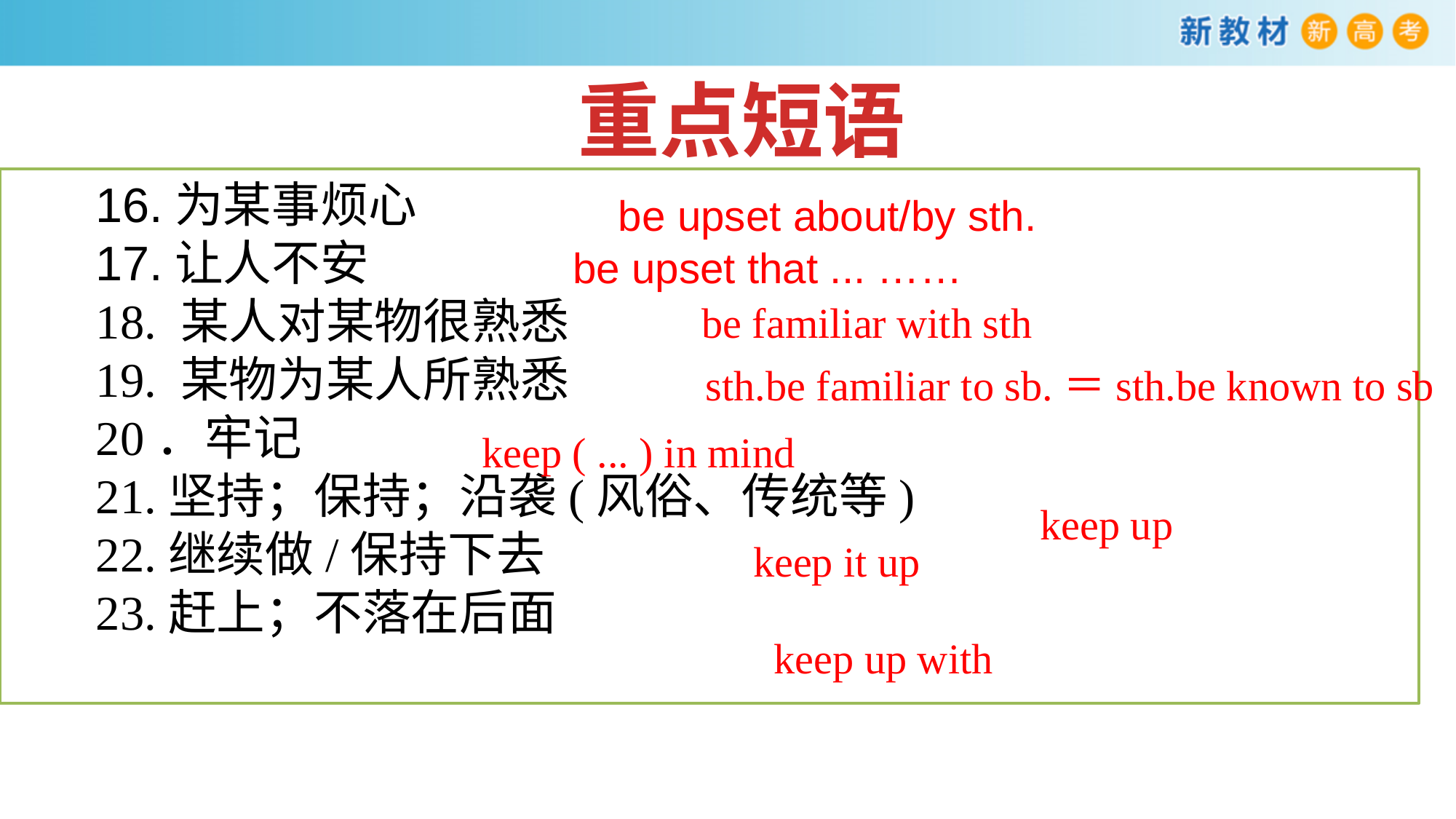

重点短语
16.为某事烦心
17.让人不安
18. 某人对某物很熟悉
19. 某物为某人所熟悉
20．牢记
21.坚持；保持；沿袭(风俗、传统等)
22.继续做/保持下去
23.赶上；不落在后面

be upset about/by sth.
be upset that ... ……
 be familiar with sth
sth.be familiar to sb.＝sth.be known to sb
keep ( ... ) in mind
keep up
keep it up
keep up with